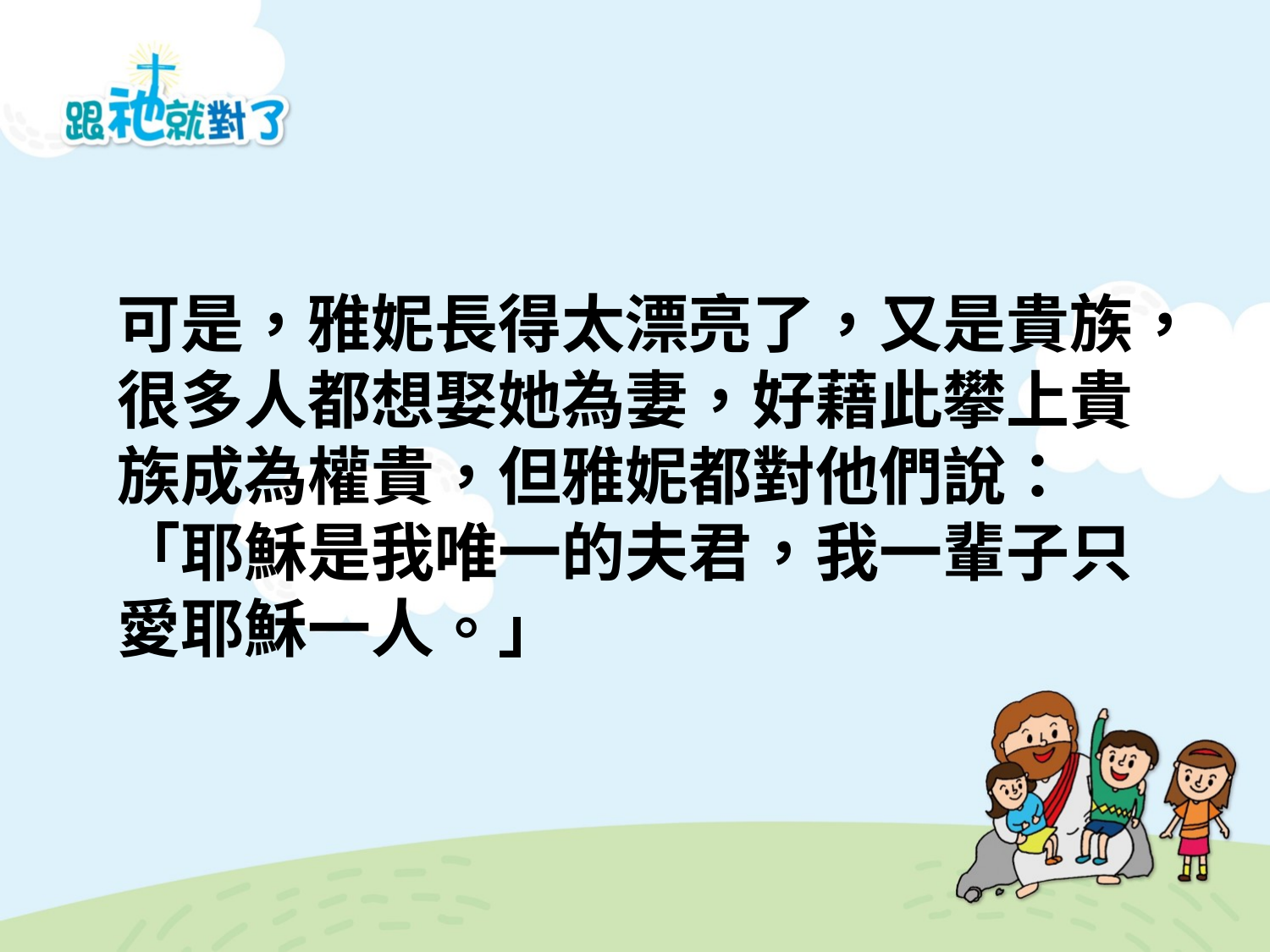

可是，雅妮長得太漂亮了，又是貴族，很多人都想娶她為妻，好藉此攀上貴族成為權貴，但雅妮都對他們說：「耶穌是我唯一的夫君，我一輩子只愛耶穌一人。」